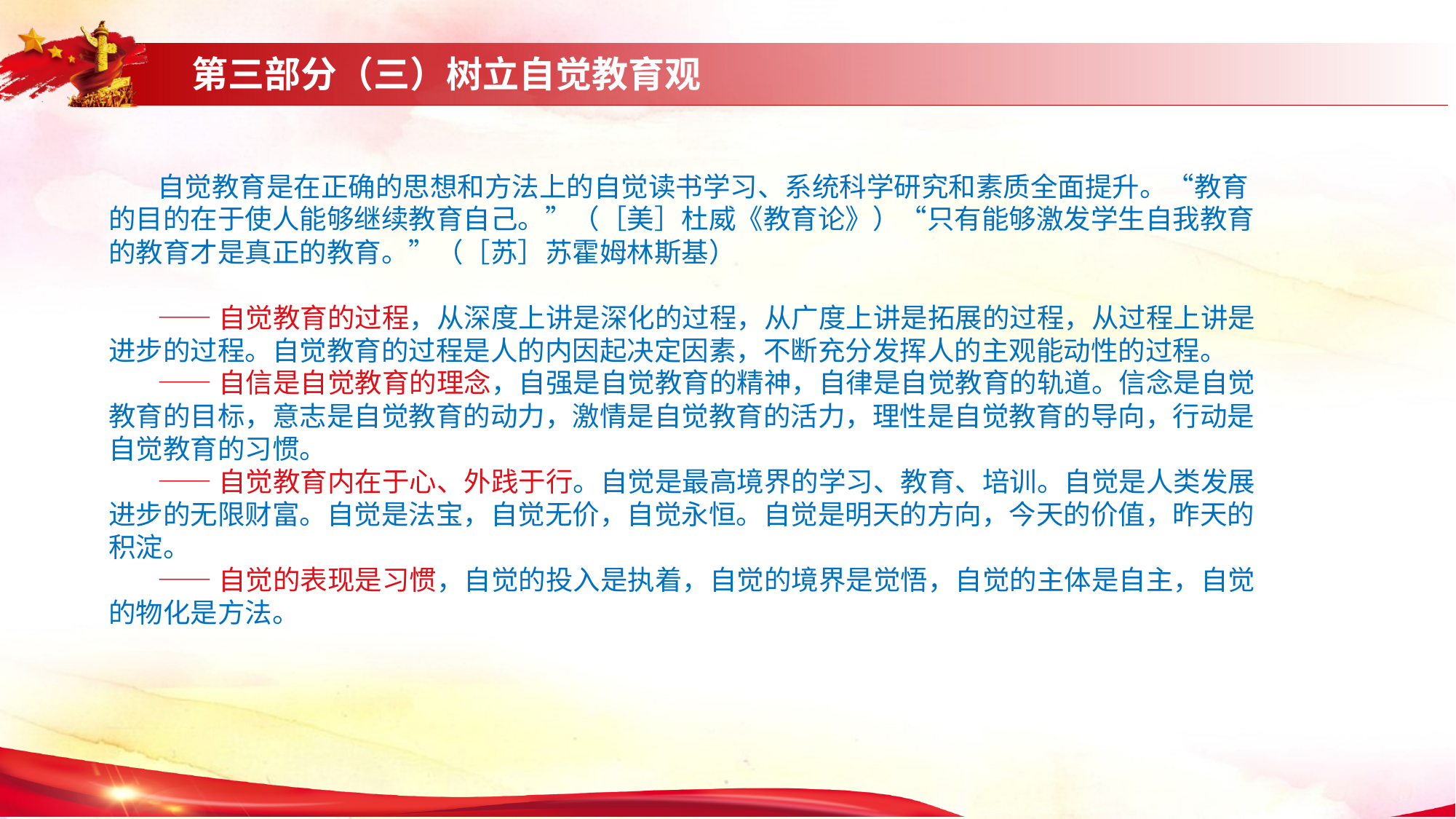

第三部分（三）树立自觉教育观
自觉教育是在正确的思想和方法上的自觉读书学习、系统科学研究和素质全面提升。“教育的目的在于使人能够继续教育自己。”（［美］杜威《教育论》）“只有能够激发学生自我教育的教育才是真正的教育。”（［苏］苏霍姆林斯基）

——自觉教育的过程，从深度上讲是深化的过程，从广度上讲是拓展的过程，从过程上讲是进步的过程。自觉教育的过程是人的内因起决定因素，不断充分发挥人的主观能动性的过程。
——自信是自觉教育的理念，自强是自觉教育的精神，自律是自觉教育的轨道。信念是自觉教育的目标，意志是自觉教育的动力，激情是自觉教育的活力，理性是自觉教育的导向，行动是自觉教育的习惯。
——自觉教育内在于心、外践于行。自觉是最高境界的学习、教育、培训。自觉是人类发展进步的无限财富。自觉是法宝，自觉无价，自觉永恒。自觉是明天的方向，今天的价值，昨天的积淀。
——自觉的表现是习惯，自觉的投入是执着，自觉的境界是觉悟，自觉的主体是自主，自觉的物化是方法。